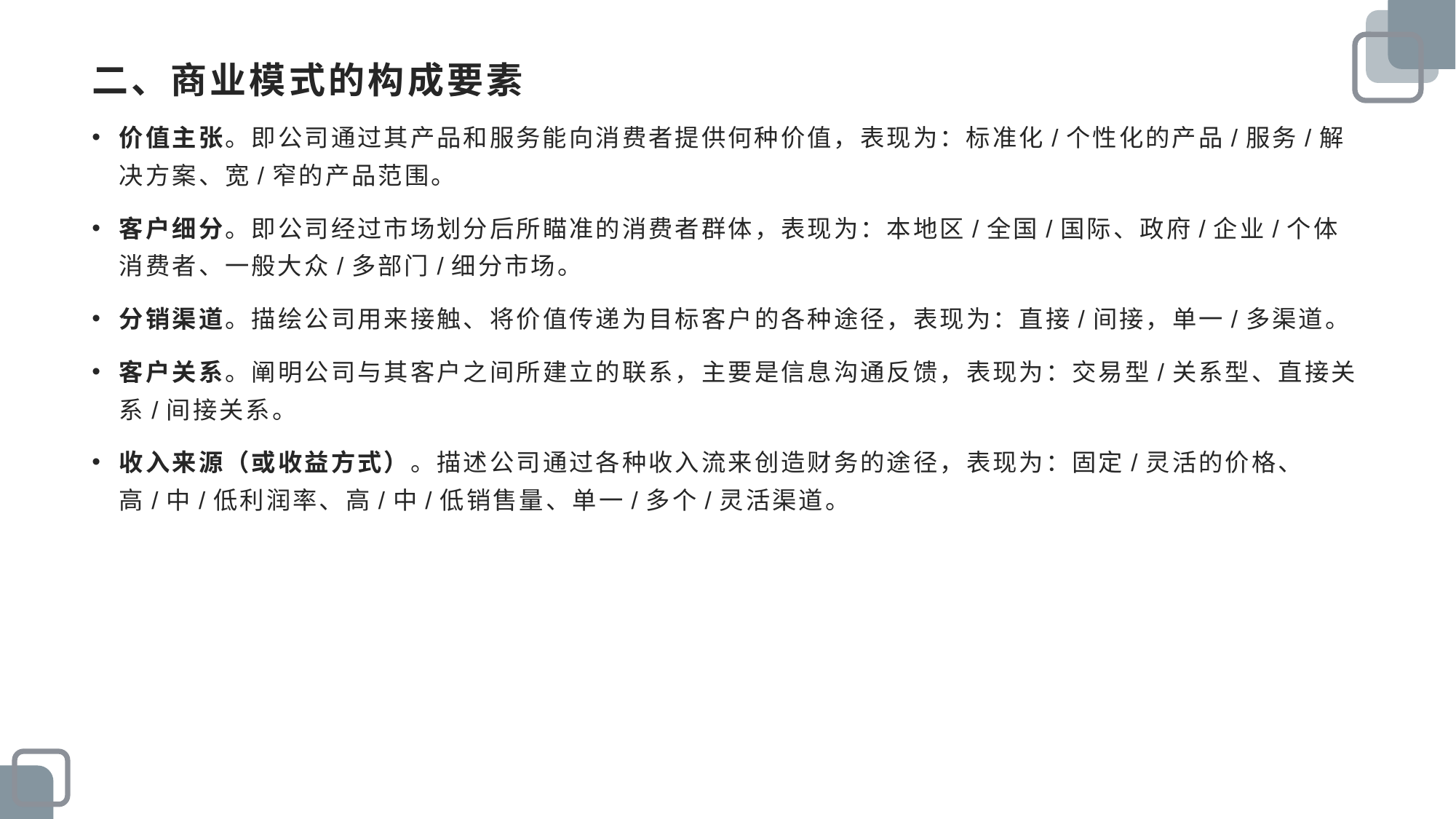

# 二、商业模式的构成要素
价值主张。即公司通过其产品和服务能向消费者提供何种价值，表现为：标准化/个性化的产品/服务/解决方案、宽/窄的产品范围。
客户细分。即公司经过市场划分后所瞄准的消费者群体，表现为：本地区/全国/国际、政府/企业/个体消费者、一般大众/多部门/细分市场。
分销渠道。描绘公司用来接触、将价值传递为目标客户的各种途径，表现为：直接/间接，单一/多渠道。
客户关系。阐明公司与其客户之间所建立的联系，主要是信息沟通反馈，表现为：交易型/关系型、直接关系/间接关系。
收入来源（或收益方式）。描述公司通过各种收入流来创造财务的途径，表现为：固定/灵活的价格、高/中/低利润率、高/中/低销售量、单一/多个/灵活渠道。